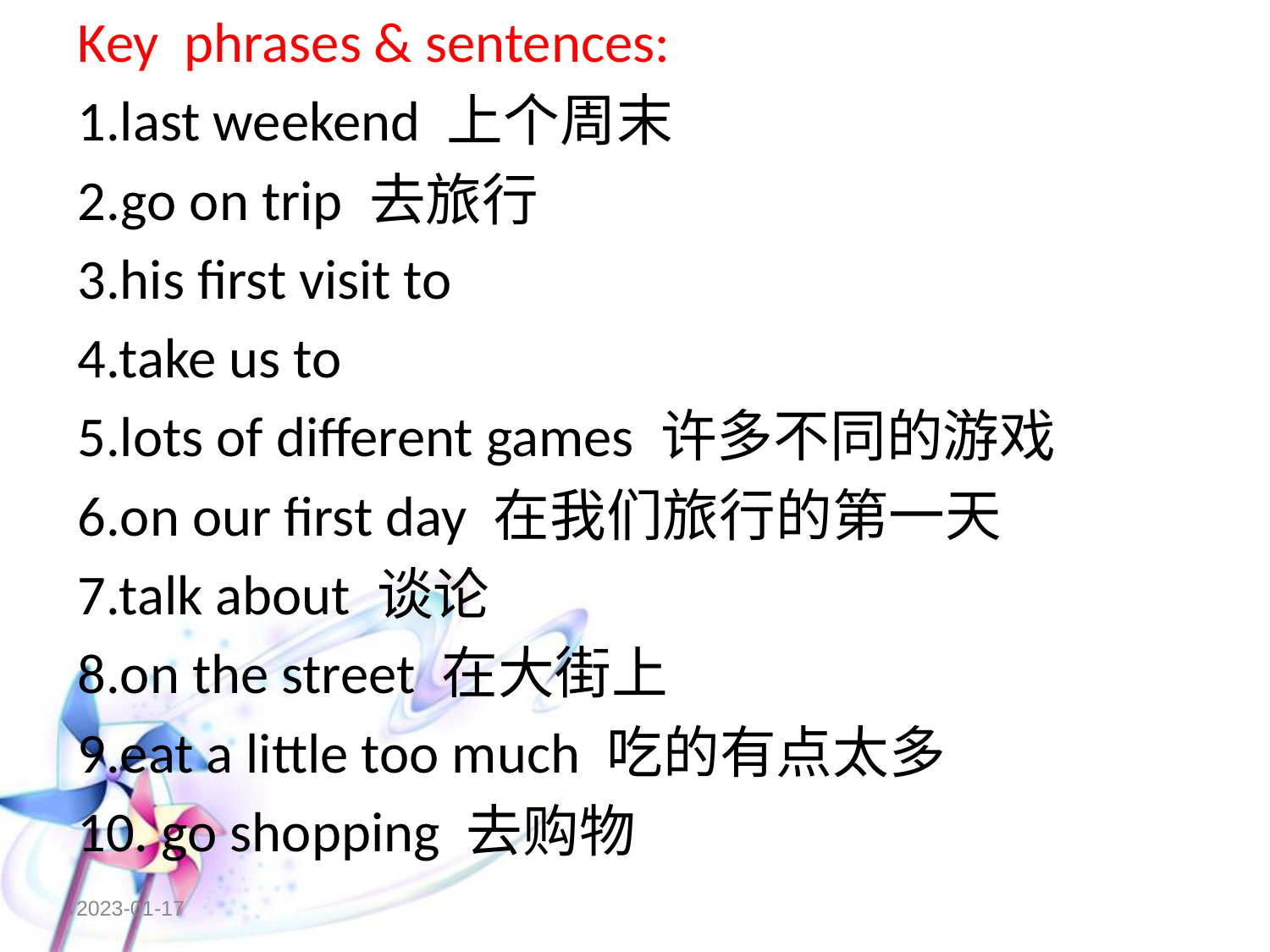

Key  phrases & sentences:
1.last weekend 上个周末
2.go on trip 去旅行
3.his first visit to
4.take us to
5.lots of different games 许多不同的游戏
6.on our first day 在我们旅行的第一天
7.talk about 谈论
8.on the street 在大街上
9.eat a little too much 吃的有点太多
10. go shopping 去购物
2023-01-17